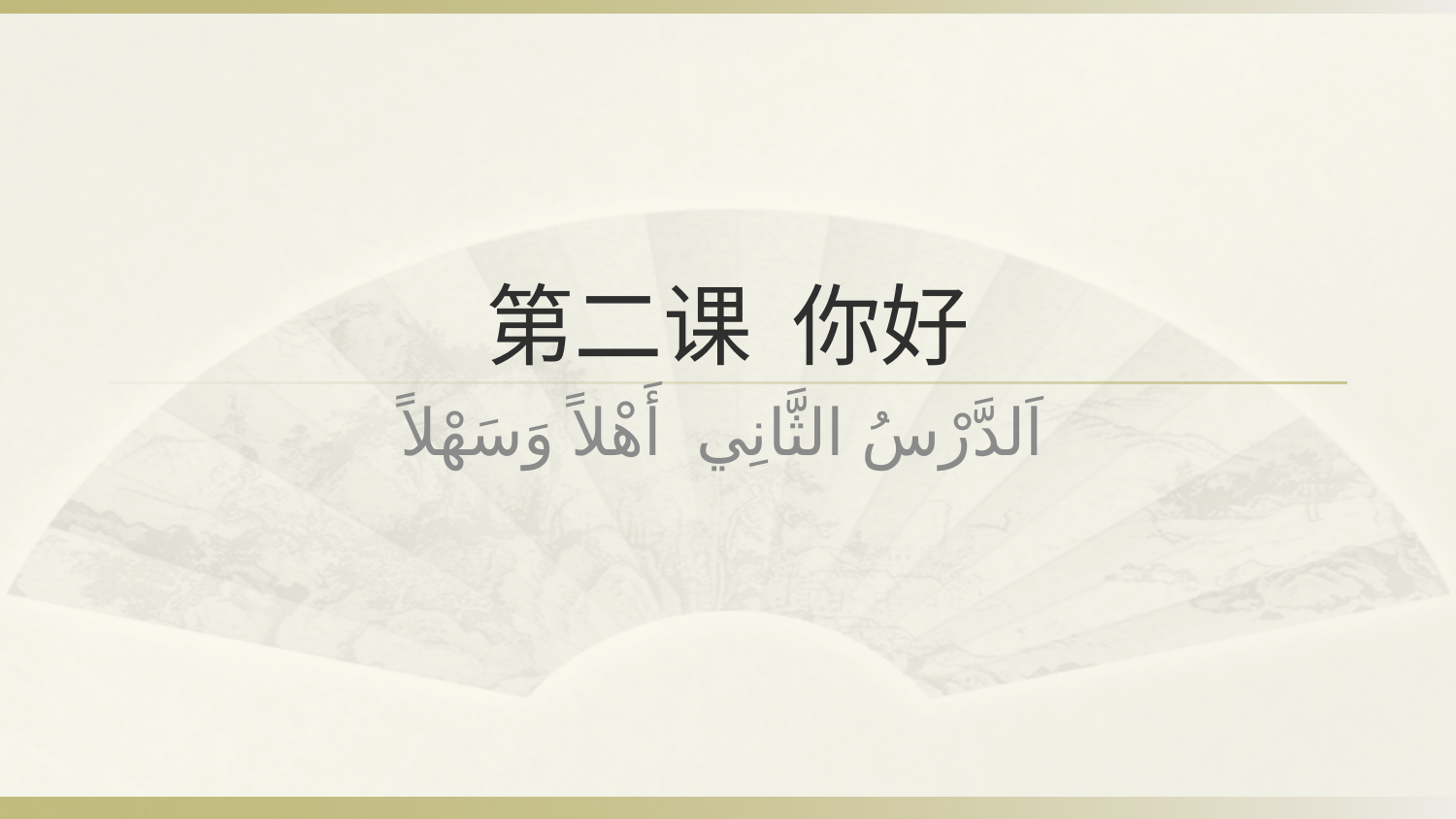

# 第二课  你好
اَلدَّرْسُ الثَّانِي  أَهْلاً وَسَهْلاً